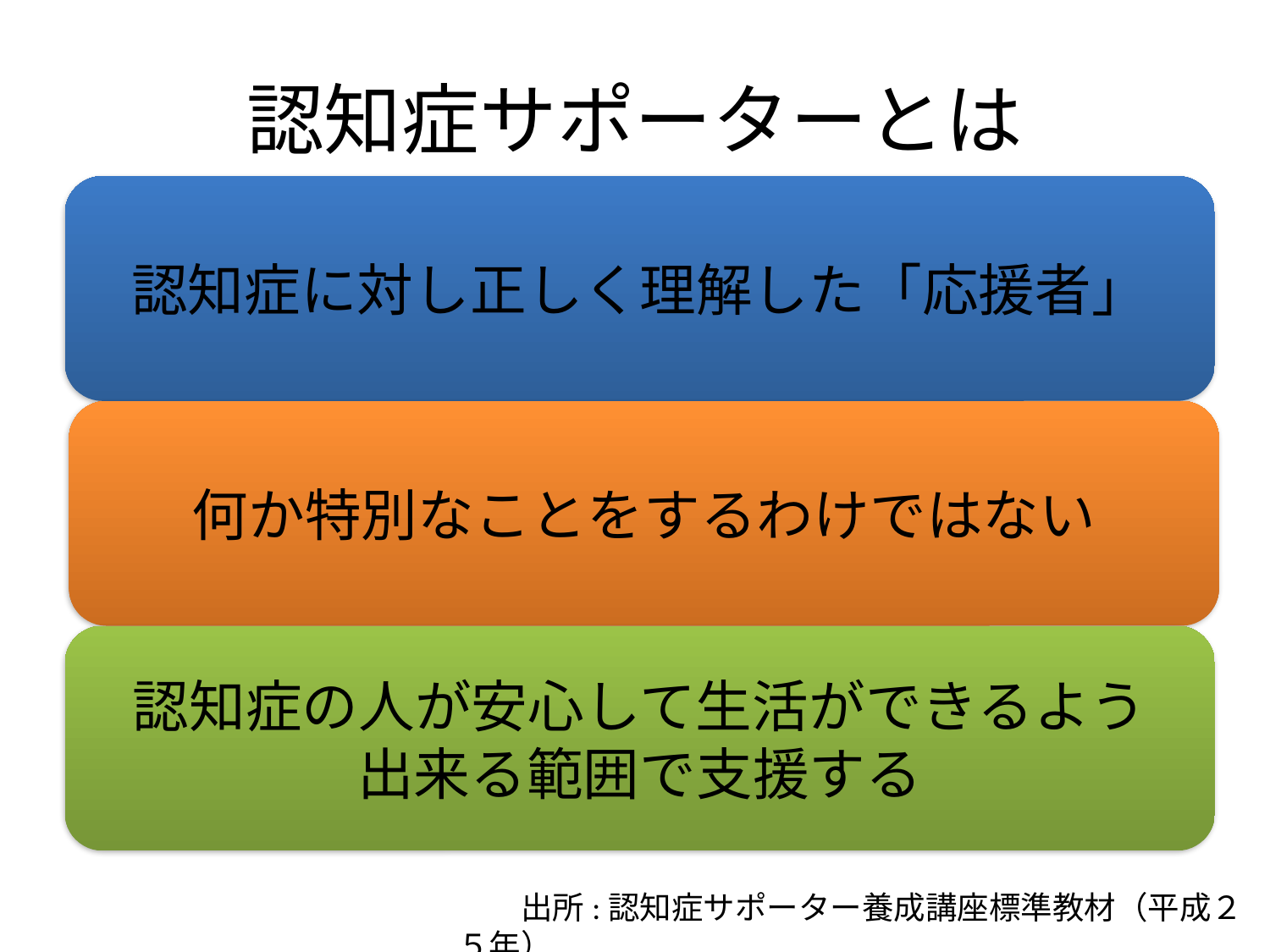

# 認知症サポーターとは
認知症に対し正しく理解した「応援者」
何か特別なことをするわけではない
認知症の人が安心して生活ができるよう
出来る範囲で支援する
　　出所:認知症サポーター養成講座標準教材（平成２５年）